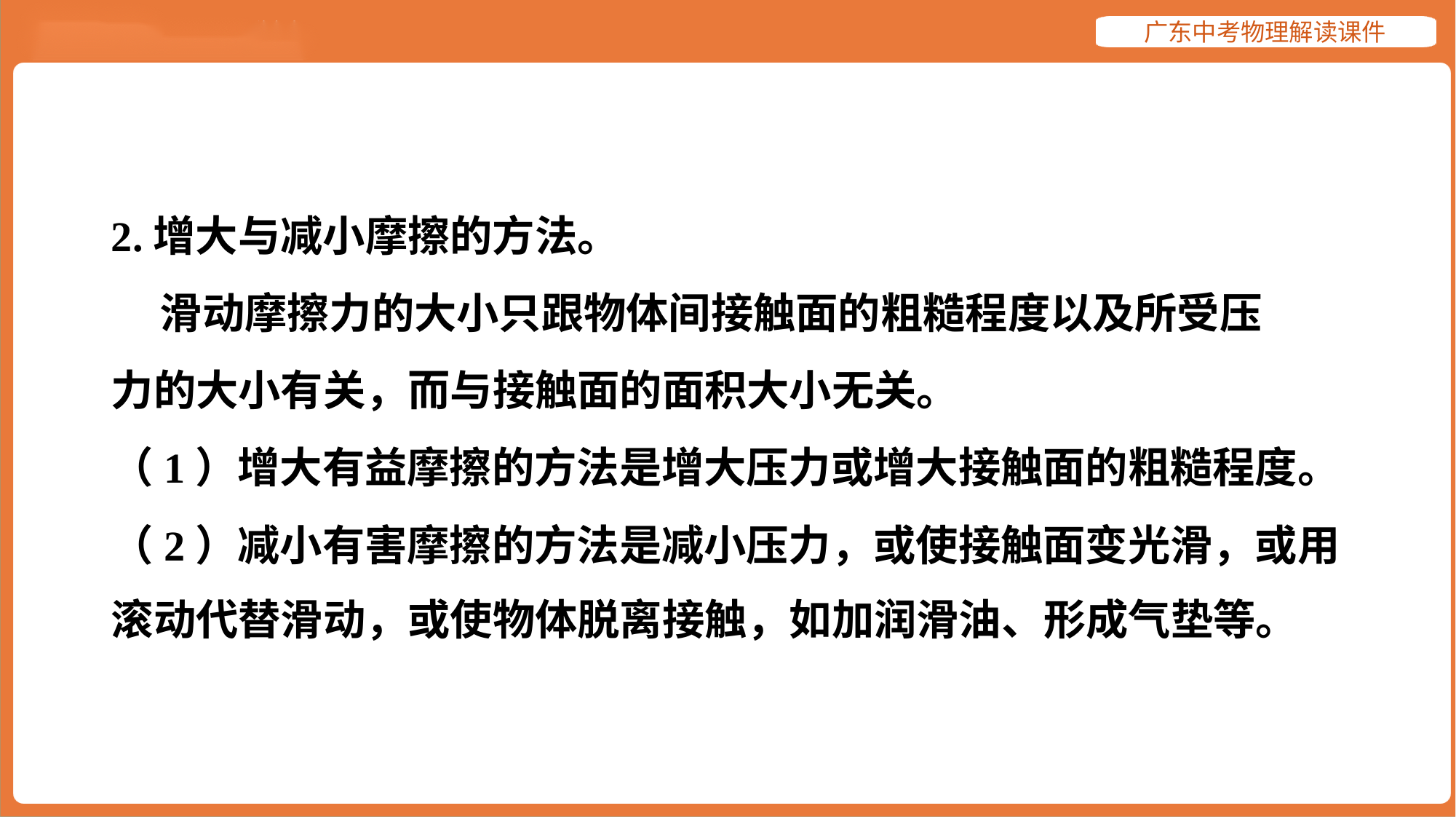

2.增大与减小摩擦的方法。
    滑动摩擦力的大小只跟物体间接触面的粗糙程度以及所受压
力的大小有关，而与接触面的面积大小无关。
（1）增大有益摩擦的方法是增大压力或增大接触面的粗糙程度。
（2）减小有害摩擦的方法是减小压力，或使接触面变光滑，或用
滚动代替滑动，或使物体脱离接触，如加润滑油、形成气垫等。